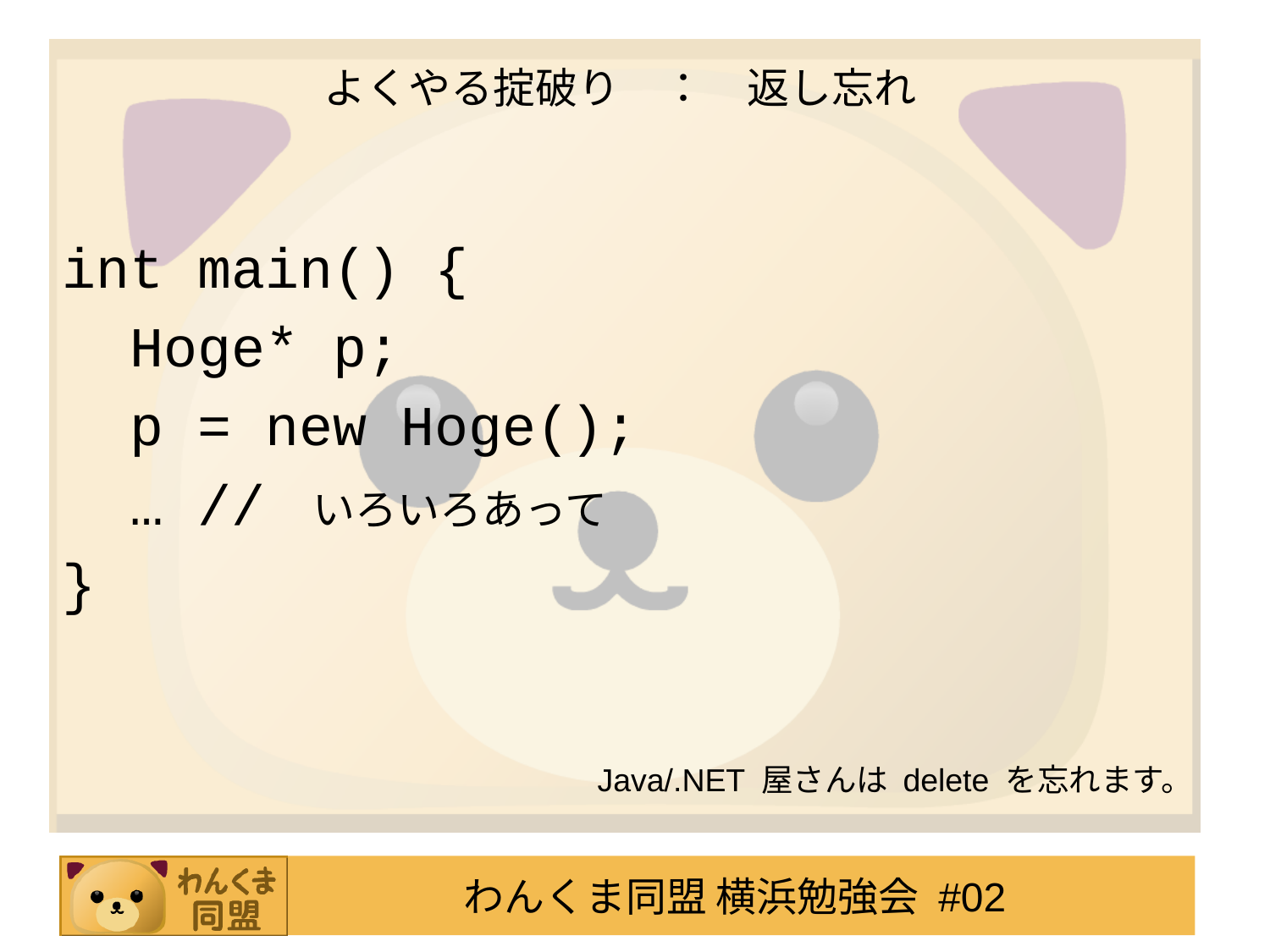

# よくやる掟破り　：　返し忘れ

int main() {
  Hoge* p;
  p = new Hoge();
  … // いろいろあって
}
Java/.NET 屋さんは delete を忘れます。